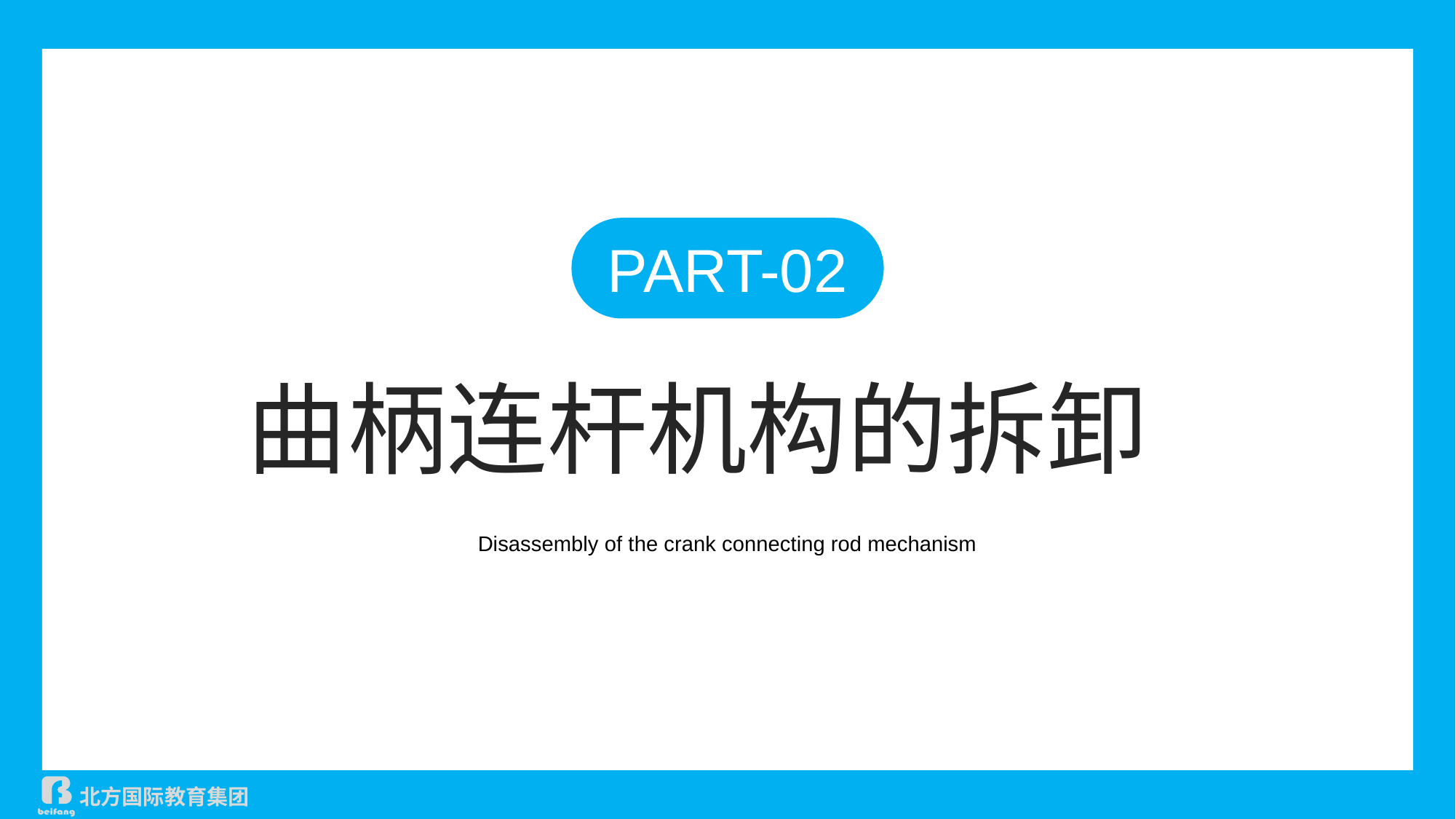

PART-02
曲柄连杆机构的拆卸
Disassembly of the crank connecting rod mechanism